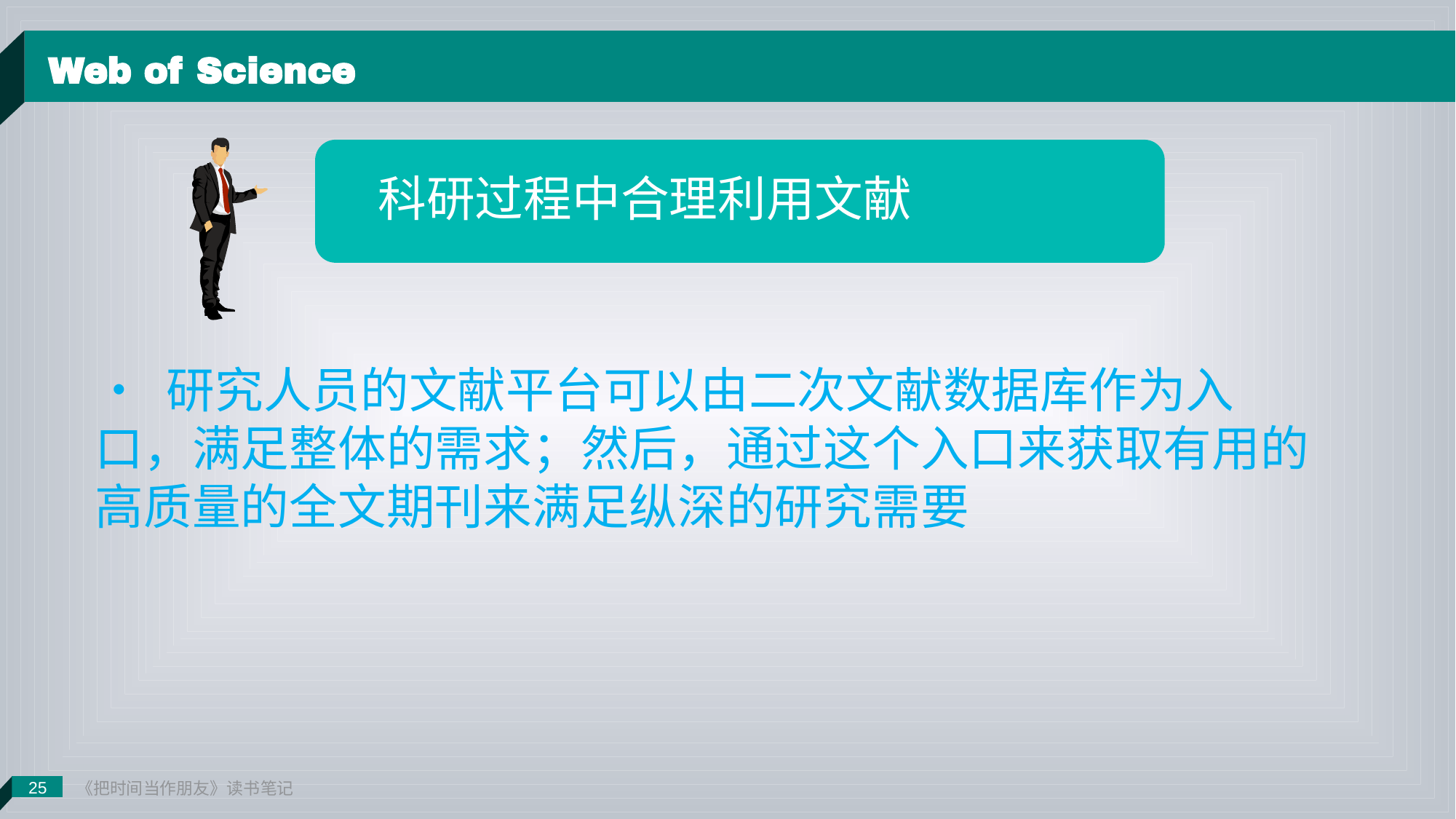

25
《把时间当作朋友》读书笔记

Web of Science

科研过程中合理利用文献
• 研究人员的文献平台可以由二次文献数据库作为入口，满足整体的需求；然后，通过这个入口来获取有用的高质量的全文期刊来满足纵深的研究需要